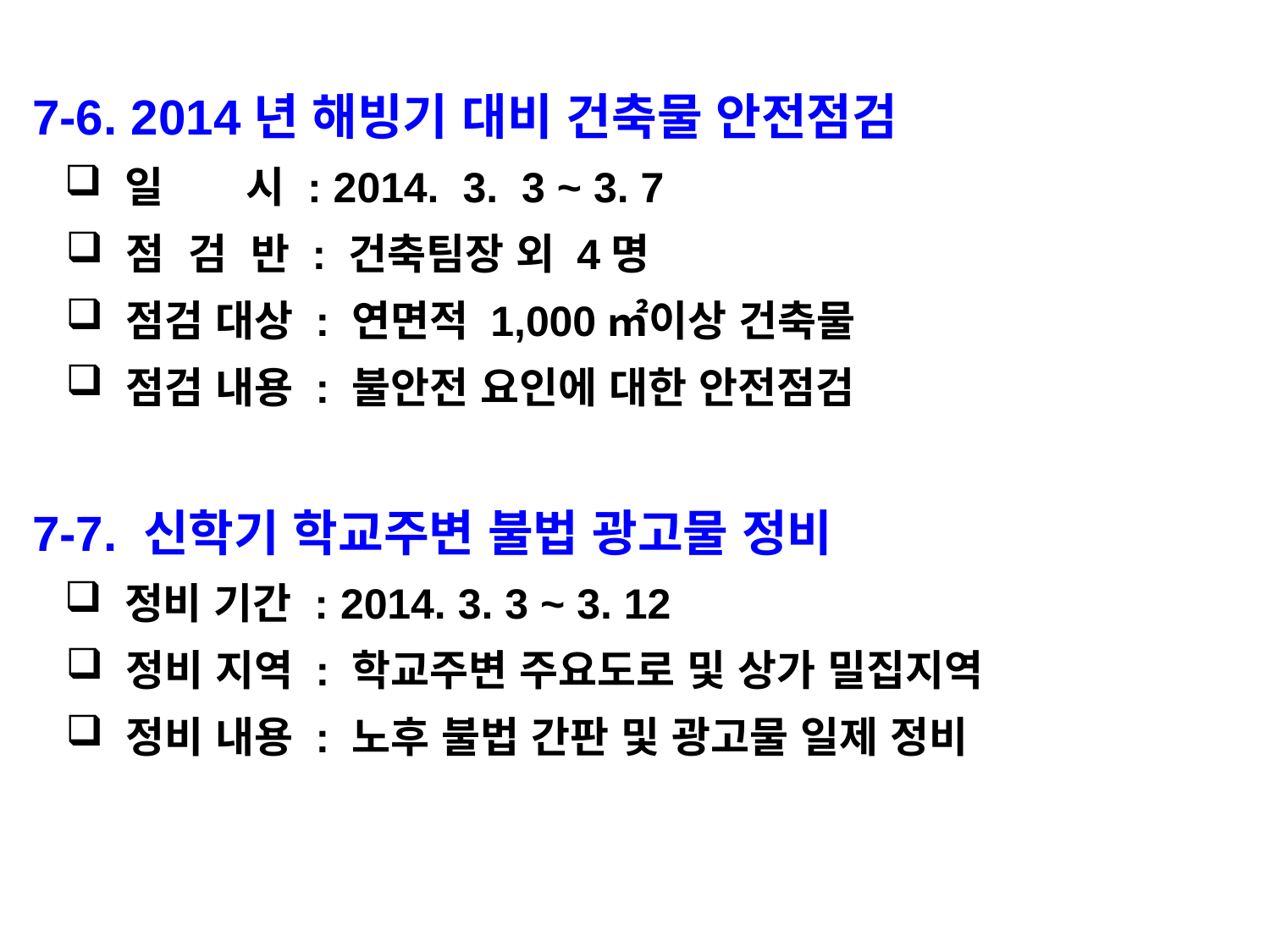

7-6. 2014년 해빙기 대비 건축물 안전점검
 일       시 : 2014.  3.  3 ~ 3. 7
 점  검  반 : 건축팀장 외 4명
 점검 대상 : 연면적 1,000㎡이상 건축물
 점검 내용 : 불안전 요인에 대한 안전점검
7-7. 신학기 학교주변 불법 광고물 정비
 정비 기간 : 2014. 3. 3 ~ 3. 12
 정비 지역 : 학교주변 주요도로 및 상가 밀집지역
 정비 내용 : 노후 불법 간판 및 광고물 일제 정비